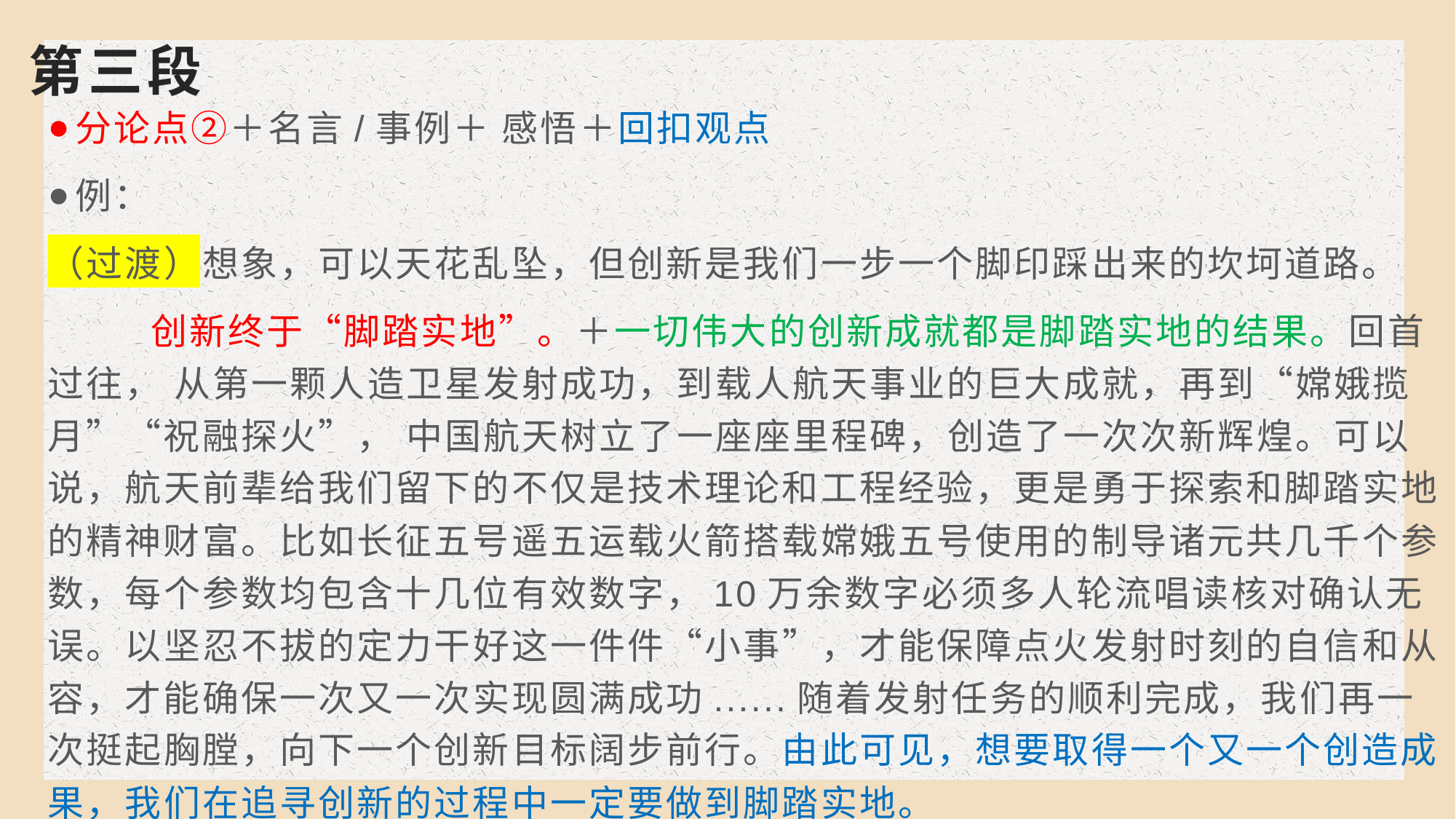

# 第三段
分论点②＋名言/事例＋ 感悟＋回扣观点
例：
（过渡）想象，可以天花乱坠，但创新是我们一步一个脚印踩出来的坎坷道路。
         创新终于“脚踏实地”。＋一切伟大的创新成就都是脚踏实地的结果。回首过往， 从第一颗人造卫星发射成功，到载人航天事业的巨大成就，再到“嫦娥揽月”“祝融探火”， 中国航天树立了一座座里程碑，创造了一次次新辉煌。可以说，航天前辈给我们留下的不仅是技术理论和工程经验，更是勇于探索和脚踏实地的精神财富。比如长征五号遥五运载火箭搭载嫦娥五号使用的制导诸元共几千个参数，每个参数均包含十几位有效数字，10万余数字必须多人轮流唱读核对确认无误。以坚忍不拔的定力干好这一件件“小事”，才能保障点火发射时刻的自信和从容，才能确保一次又一次实现圆满成功......随着发射任务的顺利完成，我们再一次挺起胸膛，向下一个创新目标阔步前行。由此可见，想要取得一个又一个创造成果，我们在追寻创新的过程中一定要做到脚踏实地。